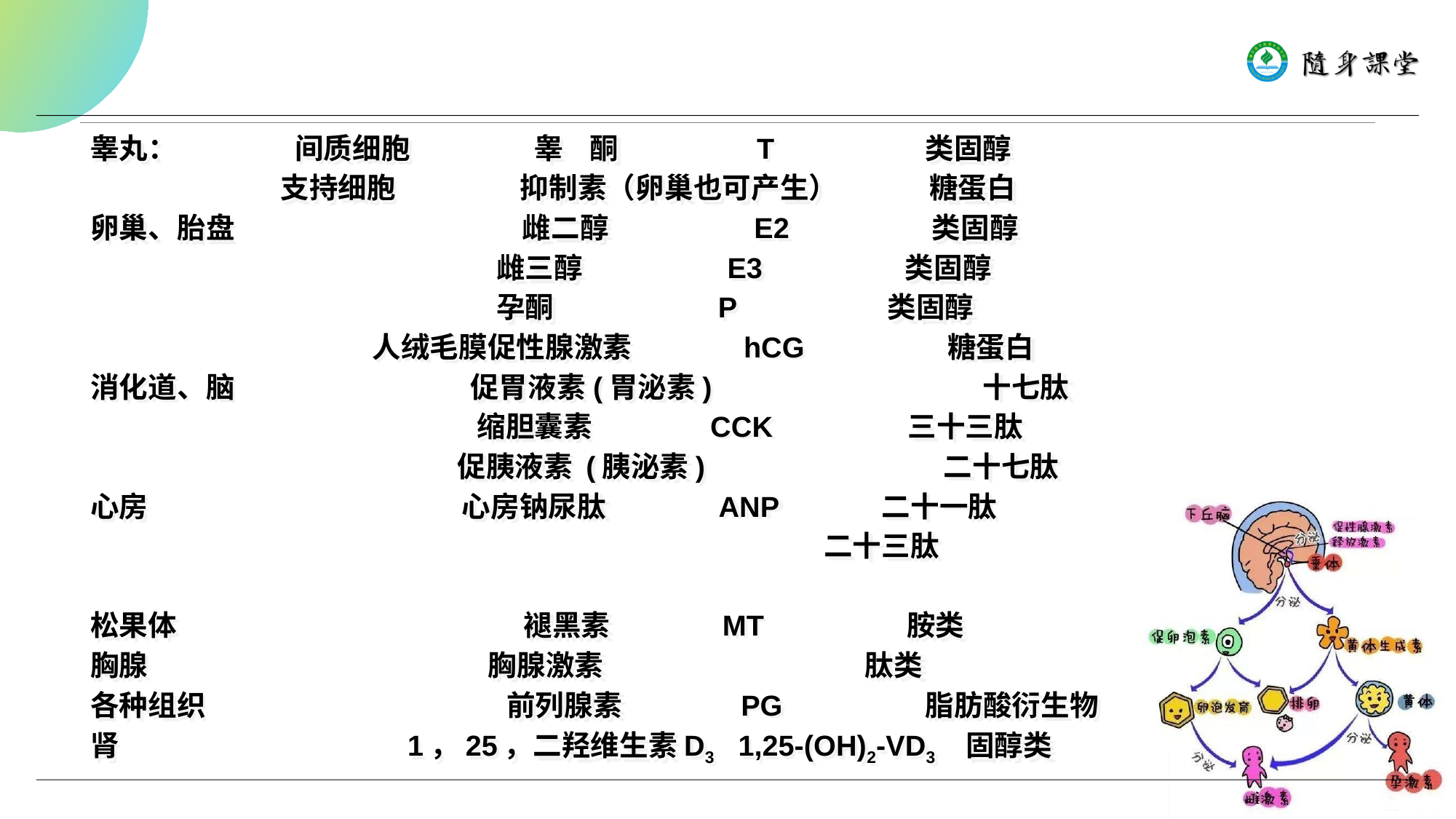

睾丸：                  间质细胞                   睾    酮                    T                  类固醇
                            支持细胞                   抑制素（卵巢也可产生）              糖蛋白
卵巢、胎盘                                            雌二醇                     E2                 类固醇
                                                             雌三醇                     E3                 类固醇
                                                             孕酮                        P                  类固醇
                                          人绒毛膜促性腺激素                hCG                 糖蛋白
消化道、脑                                    促胃液素(胃泌素)                                 十七肽
                                                          缩胆囊素                 CCK                三十三肽
                                                       促胰液素 (胰泌素)                             二十七肽
心房                                                心房钠尿肽                ANP            二十一肽
                                                                                                               二十三肽
松果体                                                     褪黑素                MT                 胺类
胸腺                                                    胸腺激素                                        肽类
各种组织                                              前列腺素                 PG                 脂肪酸衍生物
肾                                           1，25，二羟维生素D3   1,25-(OH)2-VD3   固醇类